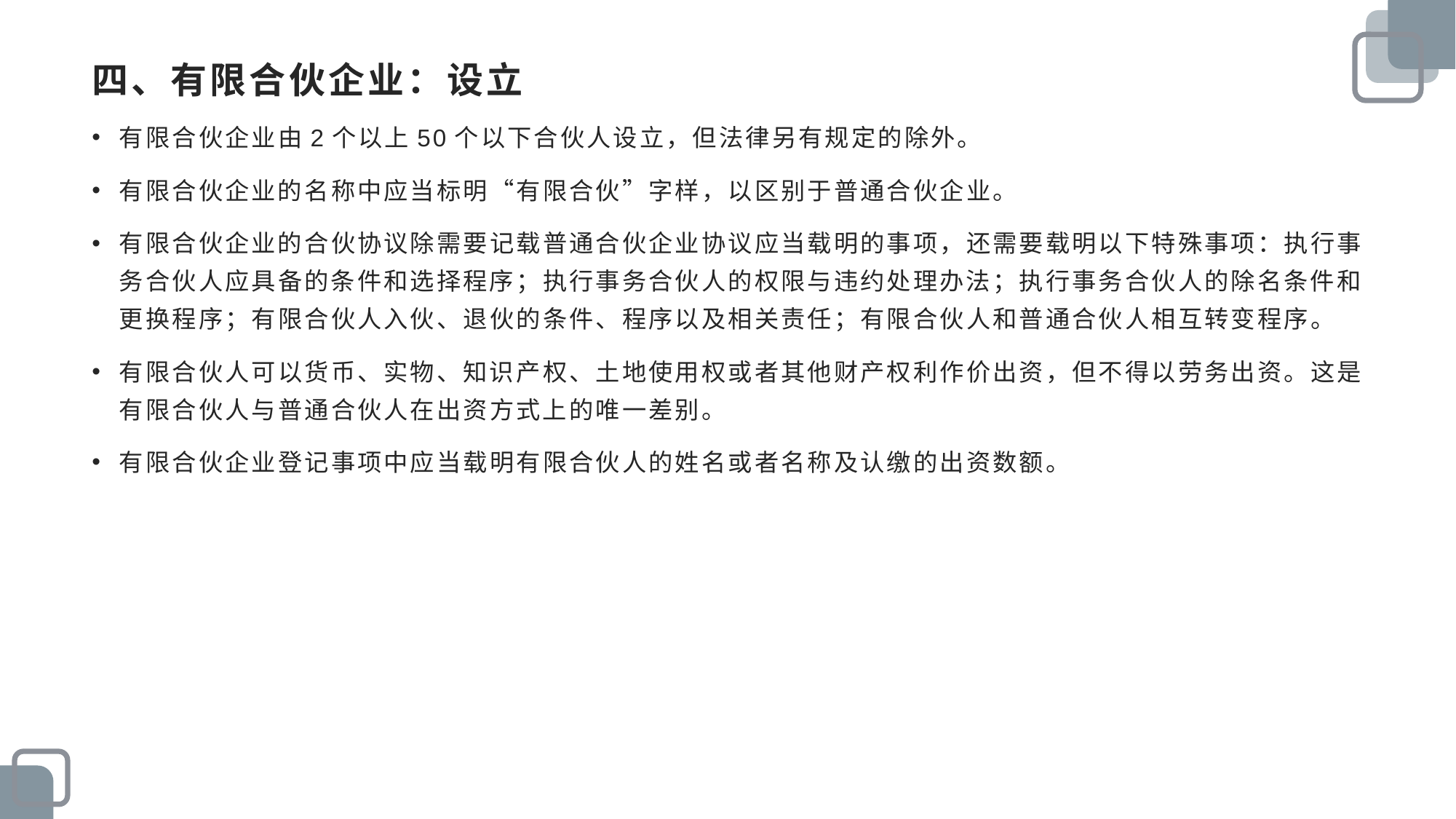

# 四、有限合伙企业：设立
有限合伙企业由2个以上50个以下合伙人设立，但法律另有规定的除外。
有限合伙企业的名称中应当标明“有限合伙”字样，以区别于普通合伙企业。
有限合伙企业的合伙协议除需要记载普通合伙企业协议应当载明的事项，还需要载明以下特殊事项：执行事务合伙人应具备的条件和选择程序；执行事务合伙人的权限与违约处理办法；执行事务合伙人的除名条件和更换程序；有限合伙人入伙、退伙的条件、程序以及相关责任；有限合伙人和普通合伙人相互转变程序。
有限合伙人可以货币、实物、知识产权、土地使用权或者其他财产权利作价出资，但不得以劳务出资。这是有限合伙人与普通合伙人在出资方式上的唯一差别。
有限合伙企业登记事项中应当载明有限合伙人的姓名或者名称及认缴的出资数额。